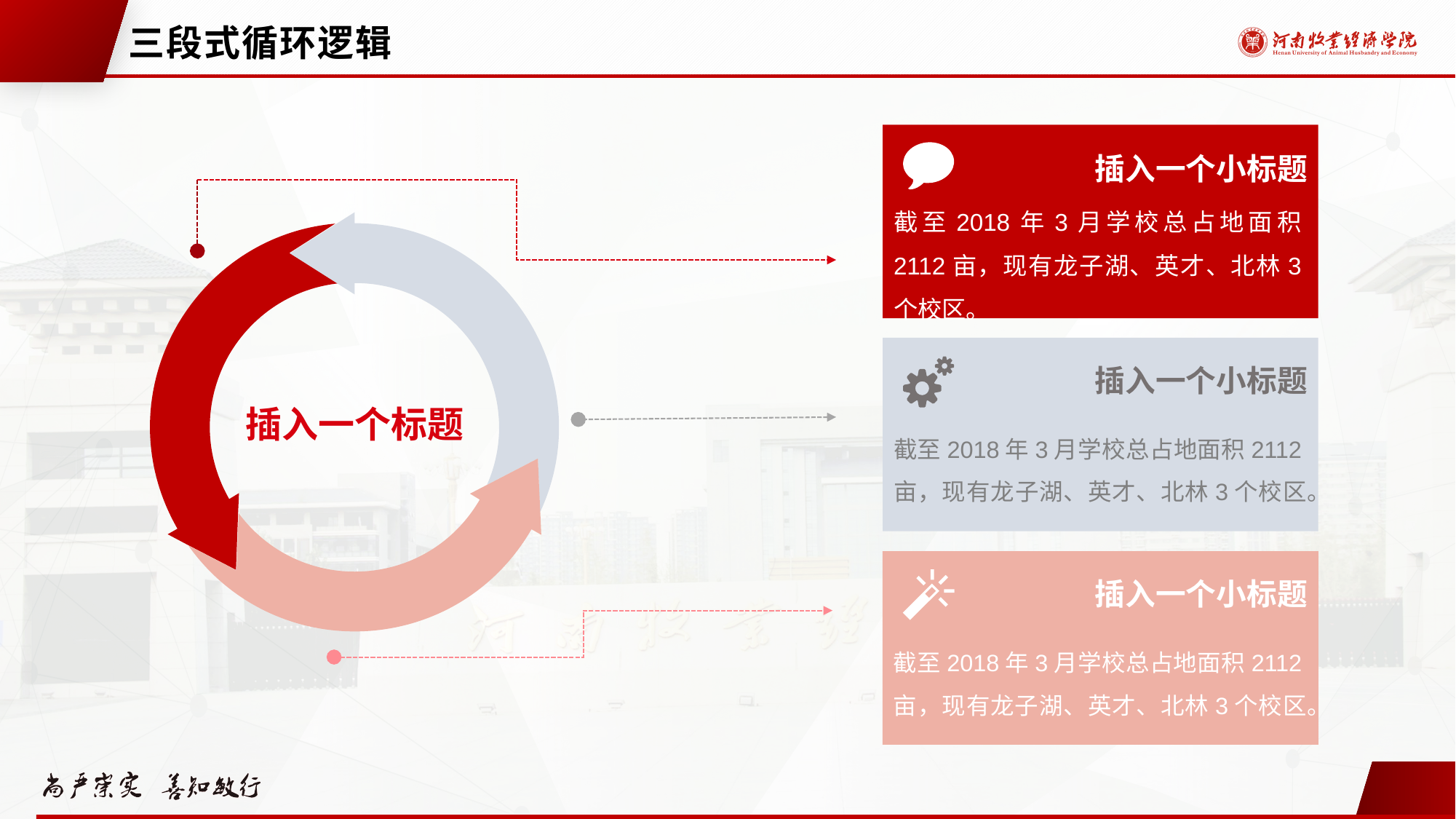

# 三段式循环逻辑

截至2018年3月学校总占地面积2112亩，现有龙子湖、英才、北林3个校区。
插入一个小标题

插入一个标题
插入一个小标题

截至2018年3月学校总占地面积2112亩，现有龙子湖、英才、北林3个校区。

插入一个小标题

截至2018年3月学校总占地面积2112亩，现有龙子湖、英才、北林3个校区。

38